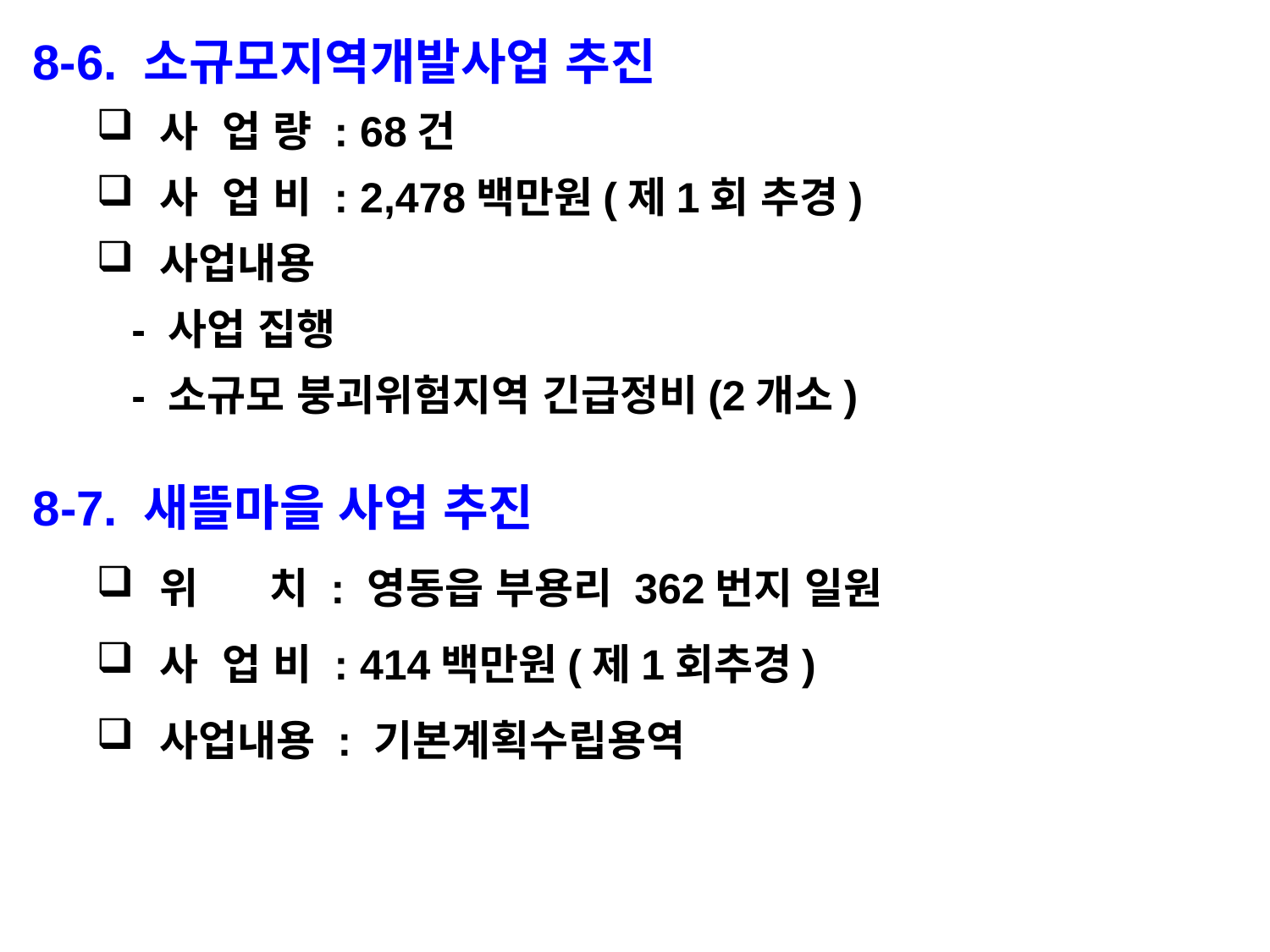

8-6. 소규모지역개발사업 추진
사  업 량 : 68건
사  업 비 : 2,478백만원(제1회 추경)
사업내용
   - 사업 집행
   - 소규모 붕괴위험지역 긴급정비(2개소)

8-7. 새뜰마을 사업 추진
위      치 : 영동읍 부용리 362번지 일원
사  업 비 : 414백만원(제1회추경)
사업내용 : 기본계획수립용역